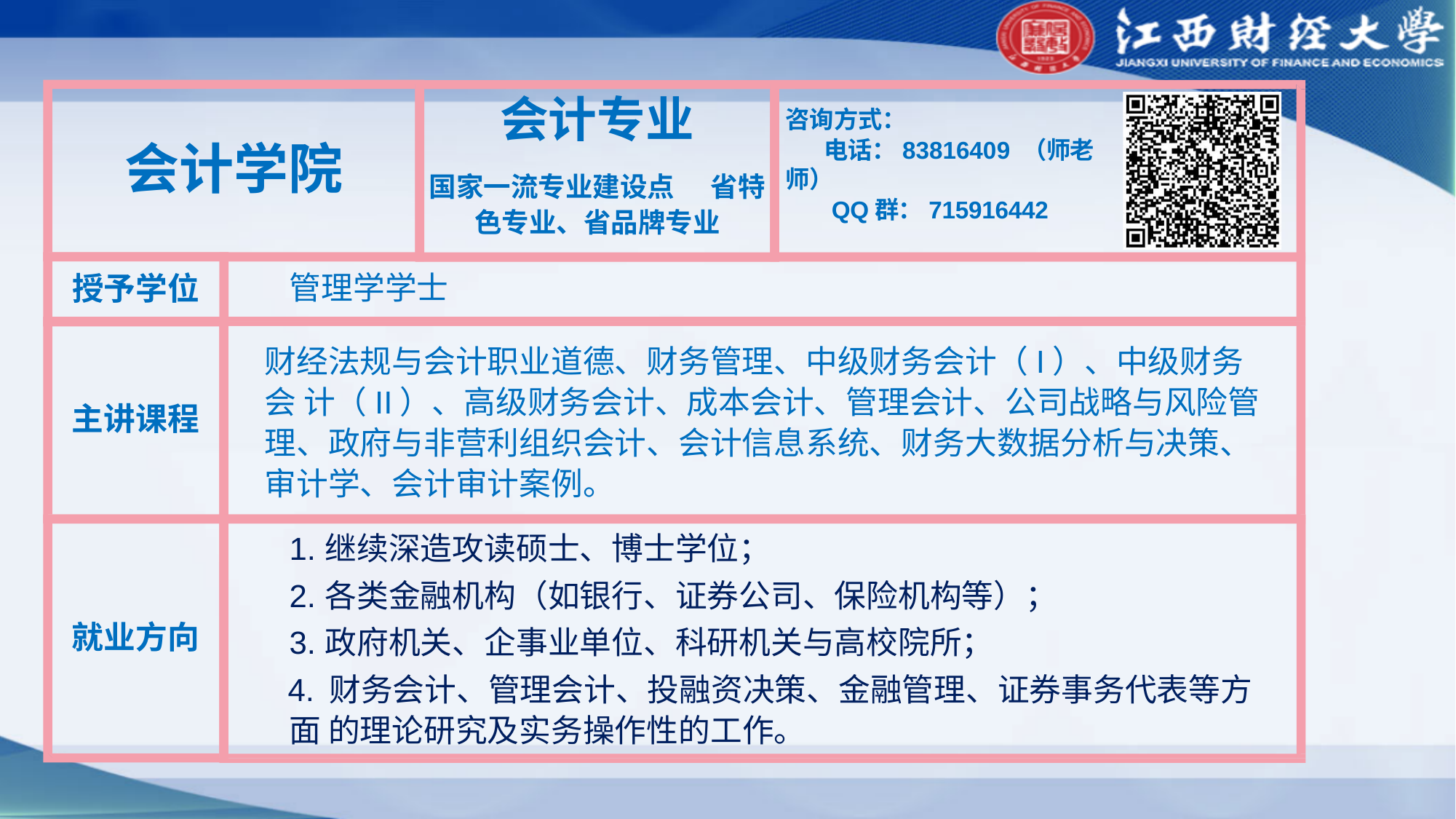

咨询方式：
      电话：83816409 （师老师）
       QQ群：715916442
会计专业
国家一流专业建设点      省特色专业、省品牌专业
会计学院

管理学学士
授予学位

财经法规与会计职业道德、财务管理、中级财务会计（I）、中级财务会 计（II）、高级财务会计、成本会计、管理会计、公司战略与风险管理、政府与非营利组织会计、会计信息系统、财务大数据分析与决策、审计学、会计审计案例。
主讲课程

继续深造攻读硕士、博士学位；
各类金融机构（如银行、证券公司、保险机构等）；
政府机关、企事业单位、科研机关与高校院所；
 财务会计、管理会计、投融资决策、金融管理、证券事务代表等方面 的理论研究及实务操作性的工作。
就业方向